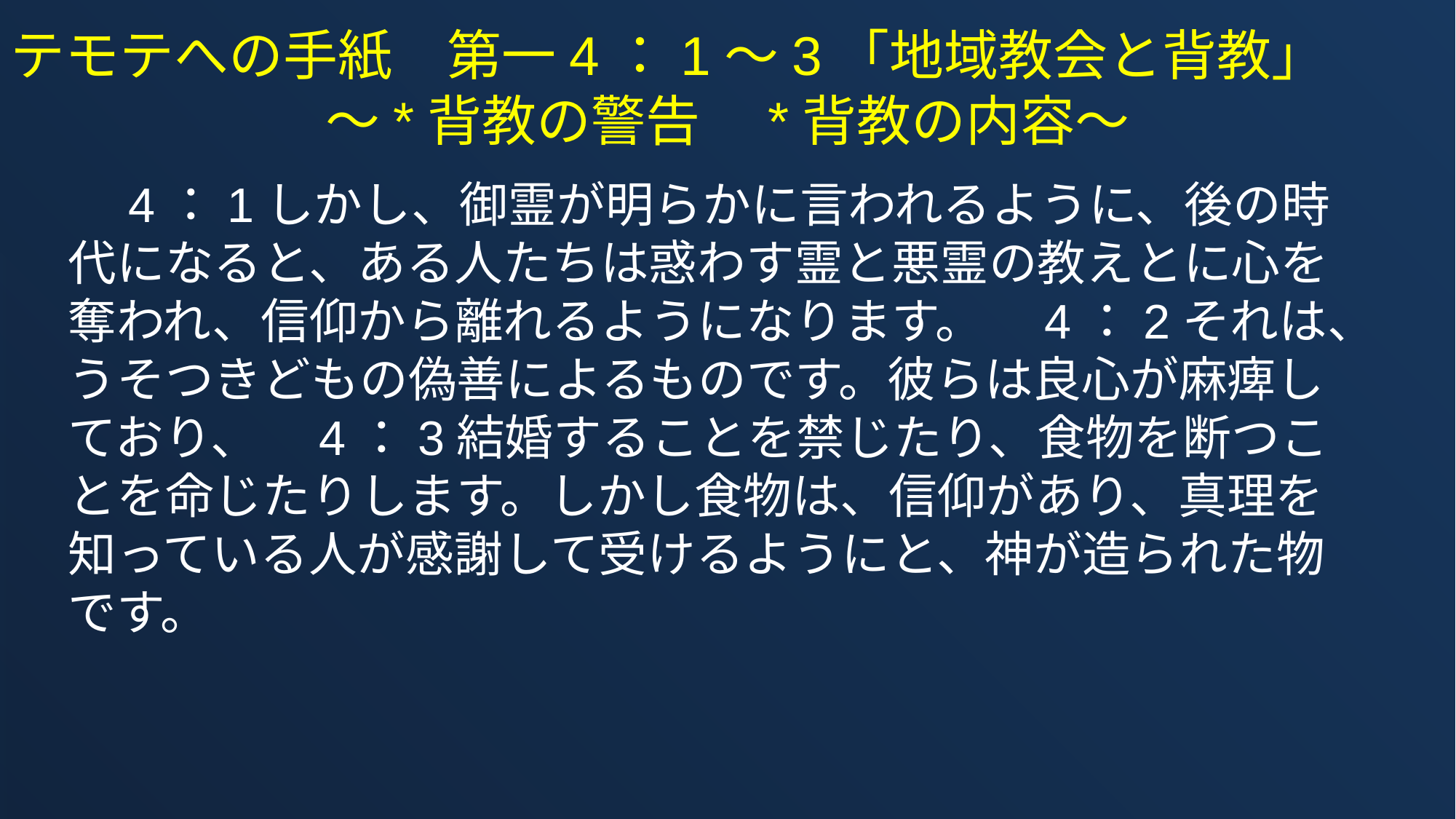

テモテへの手紙　第一4：1～3「地域教会と背教」
～*背教の警告　*背教の内容～
　4：1しかし、御霊が明らかに言われるように、後の時代になると、ある人たちは惑わす霊と悪霊の教えとに心を奪われ、信仰から離れるようになります。　4：2それは、うそつきどもの偽善によるものです。彼らは良心が麻痺しており、　4：3結婚することを禁じたり、食物を断つことを命じたりします。しかし食物は、信仰があり、真理を知っている人が感謝して受けるようにと、神が造られた物です。